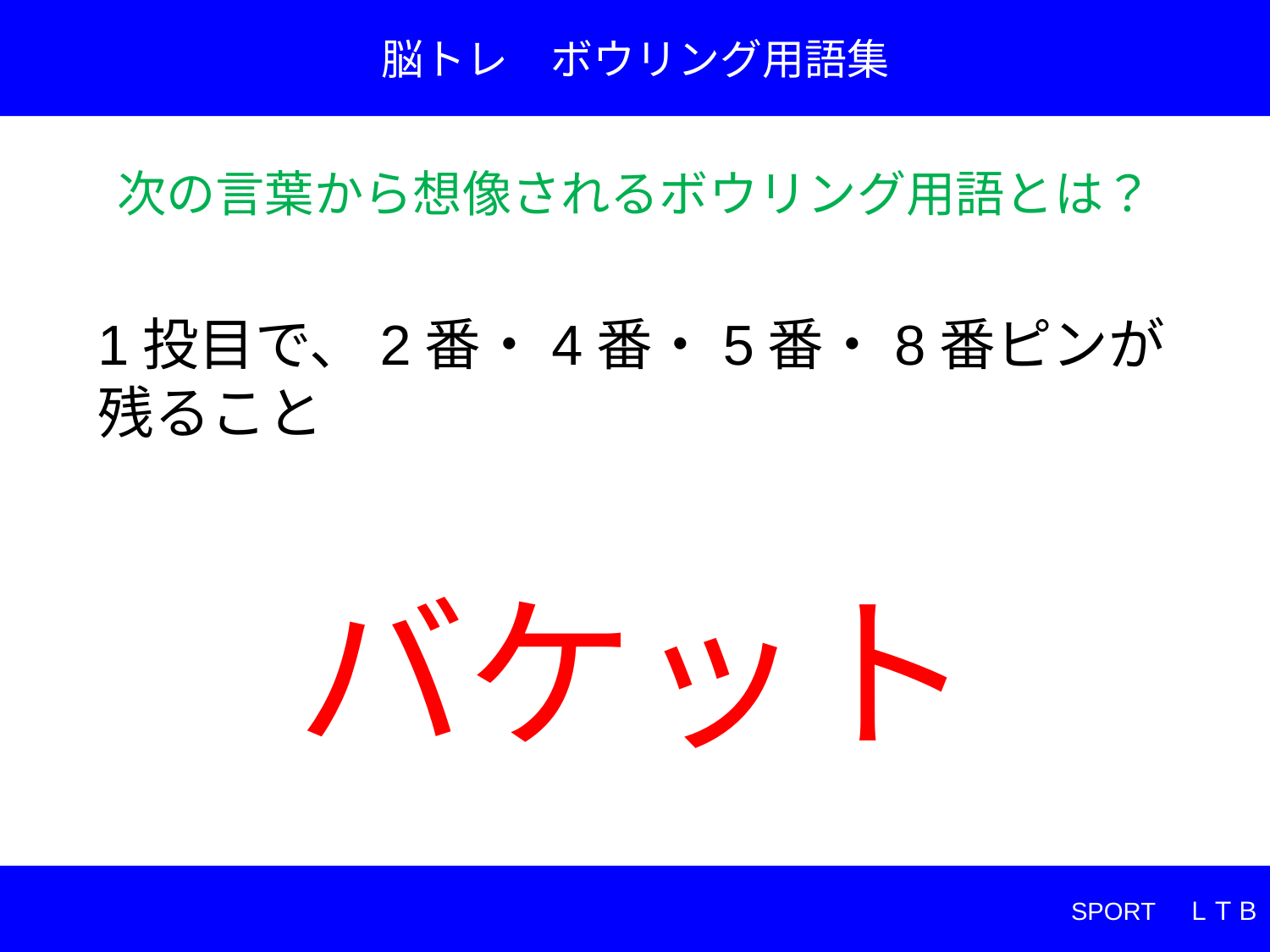

脳トレ　ボウリング用語集
次の言葉から想像されるボウリング用語とは？
1投目で、2番・4番・5番・8番ピンが残ること
# バケット
SPORT　ＬＴＢ